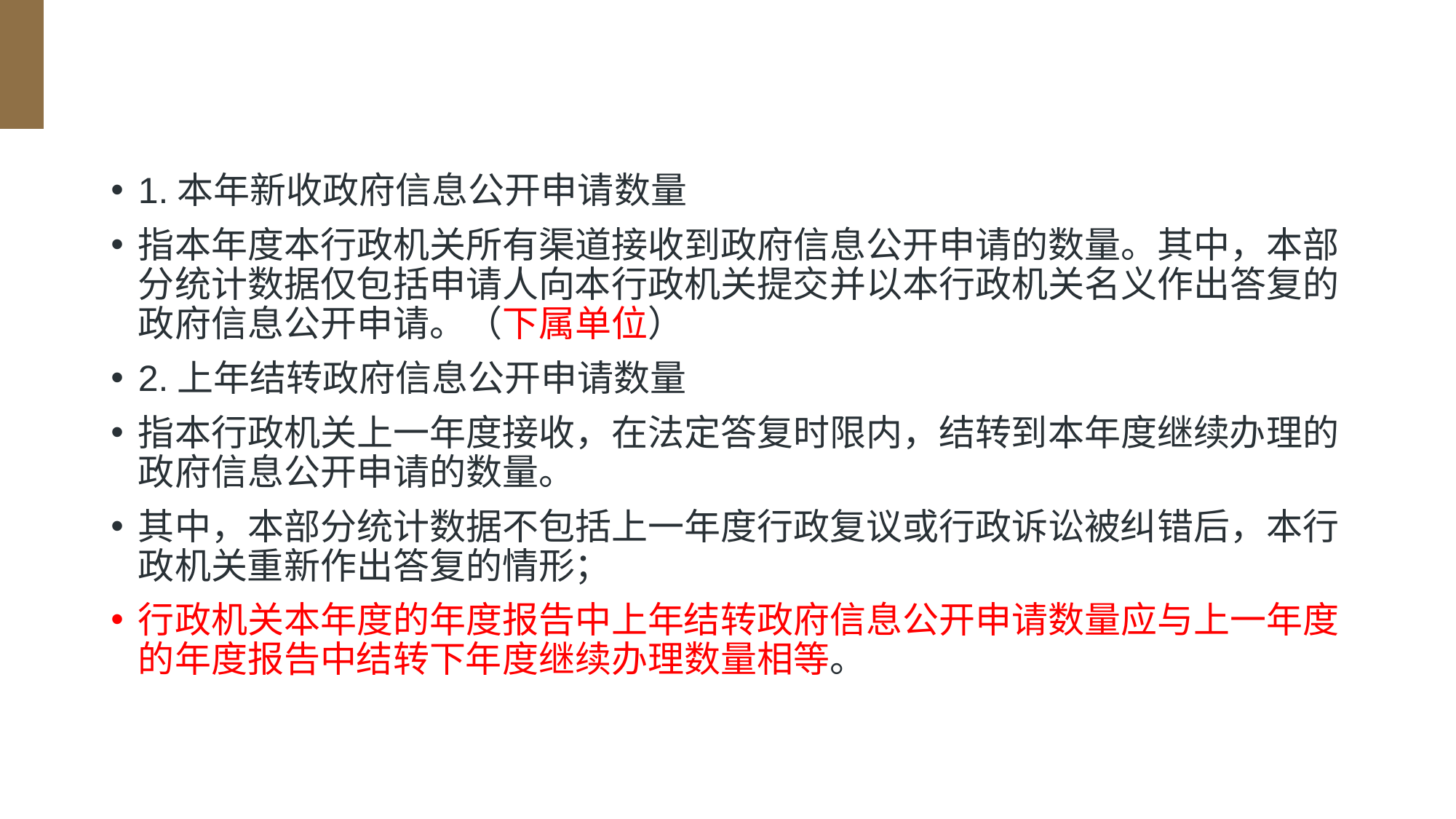

#
1.本年新收政府信息公开申请数量
指本年度本行政机关所有渠道接收到政府信息公开申请的数量。其中，本部分统计数据仅包括申请人向本行政机关提交并以本行政机关名义作出答复的政府信息公开申请。（下属单位）
2.上年结转政府信息公开申请数量
指本行政机关上一年度接收，在法定答复时限内，结转到本年度继续办理的政府信息公开申请的数量。
其中，本部分统计数据不包括上一年度行政复议或行政诉讼被纠错后，本行政机关重新作出答复的情形；
行政机关本年度的年度报告中上年结转政府信息公开申请数量应与上一年度的年度报告中结转下年度继续办理数量相等。